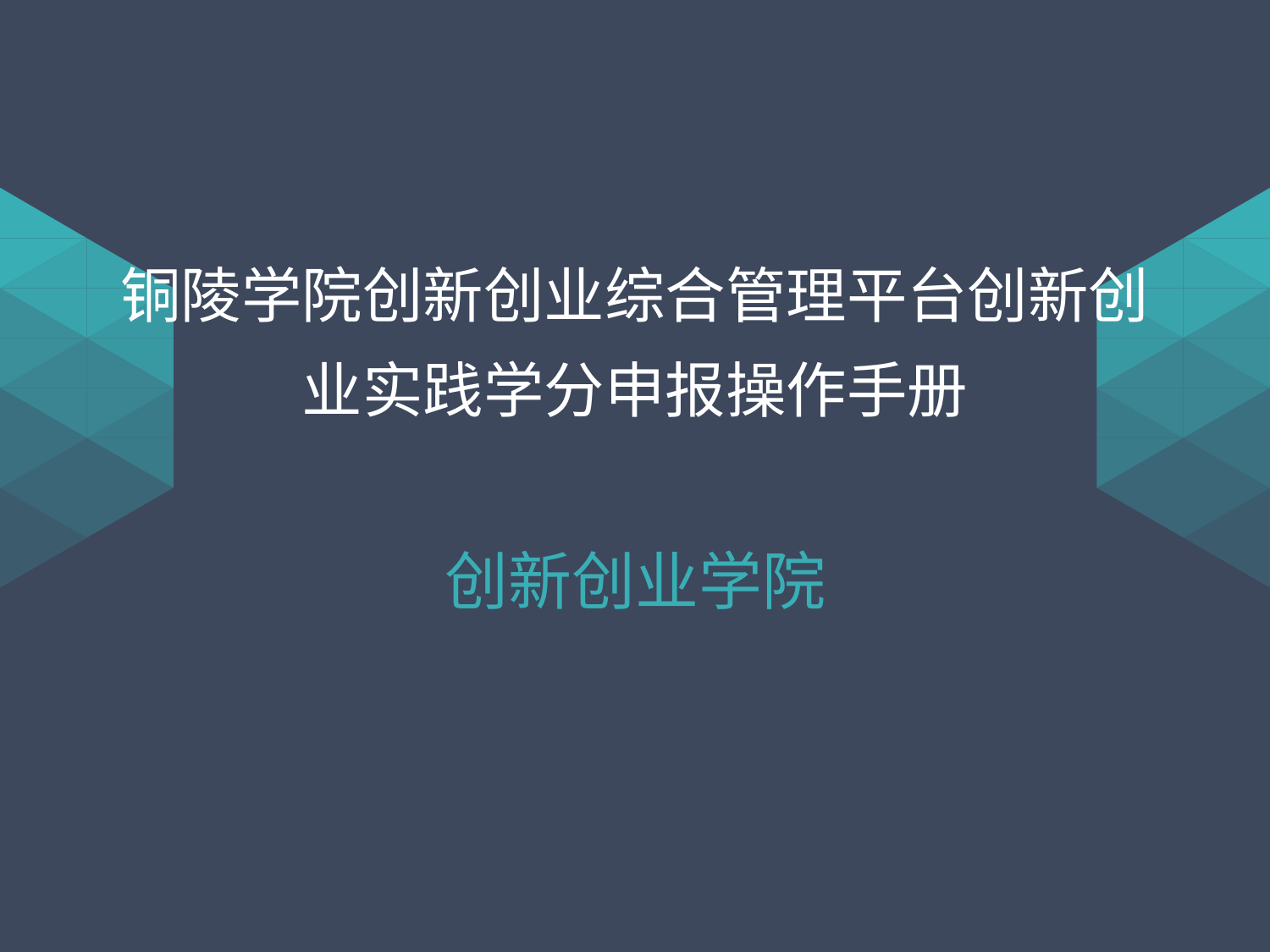

# 铜陵学院创新创业综合管理平台创新创业实践学分申报操作手册
创新创业学院